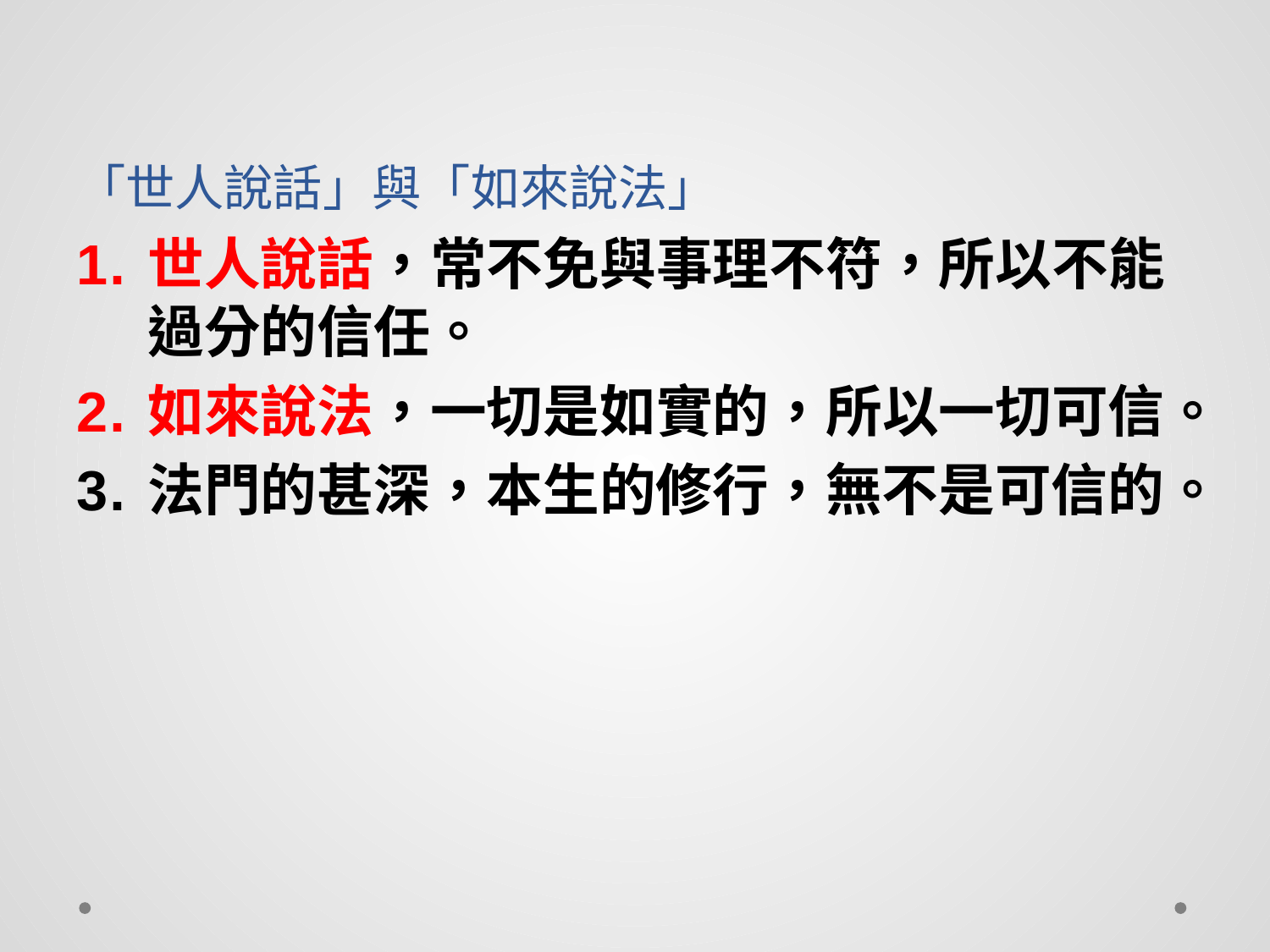

# 「世人說話」與「如來說法」
世人說話，常不免與事理不符，所以不能過分的信任。
如來說法，一切是如實的，所以一切可信。
法門的甚深，本生的修行，無不是可信的。